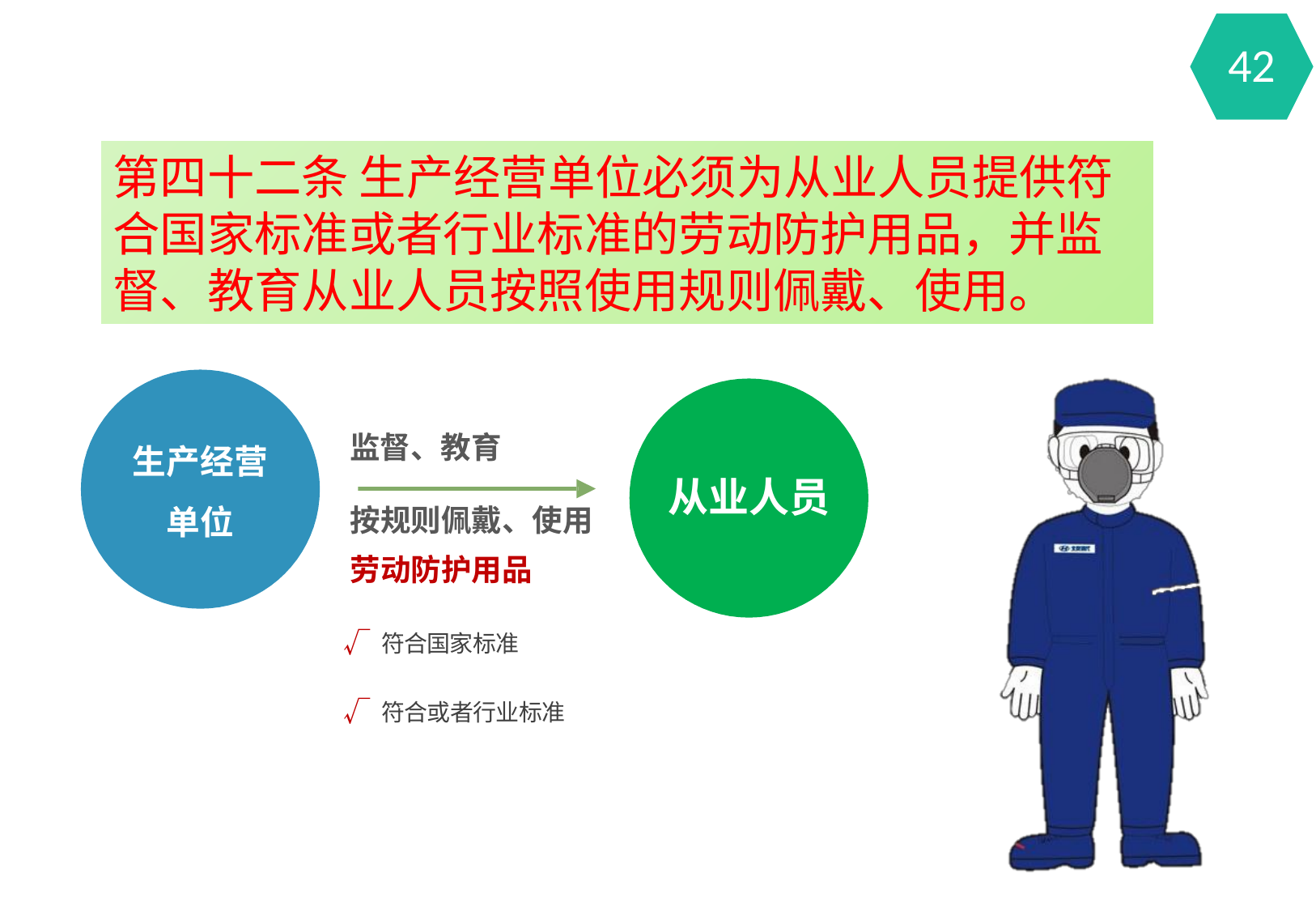

42
第四十二条 生产经营单位必须为从业人员提供符合国家标准或者行业标准的劳动防护用品，并监督、教育从业人员按照使用规则佩戴、使用。

监督、教育
生产经营
单位
从业人员

按规则佩戴、使用
劳动防护用品
√	符合国家标准
√	符合或者行业标准